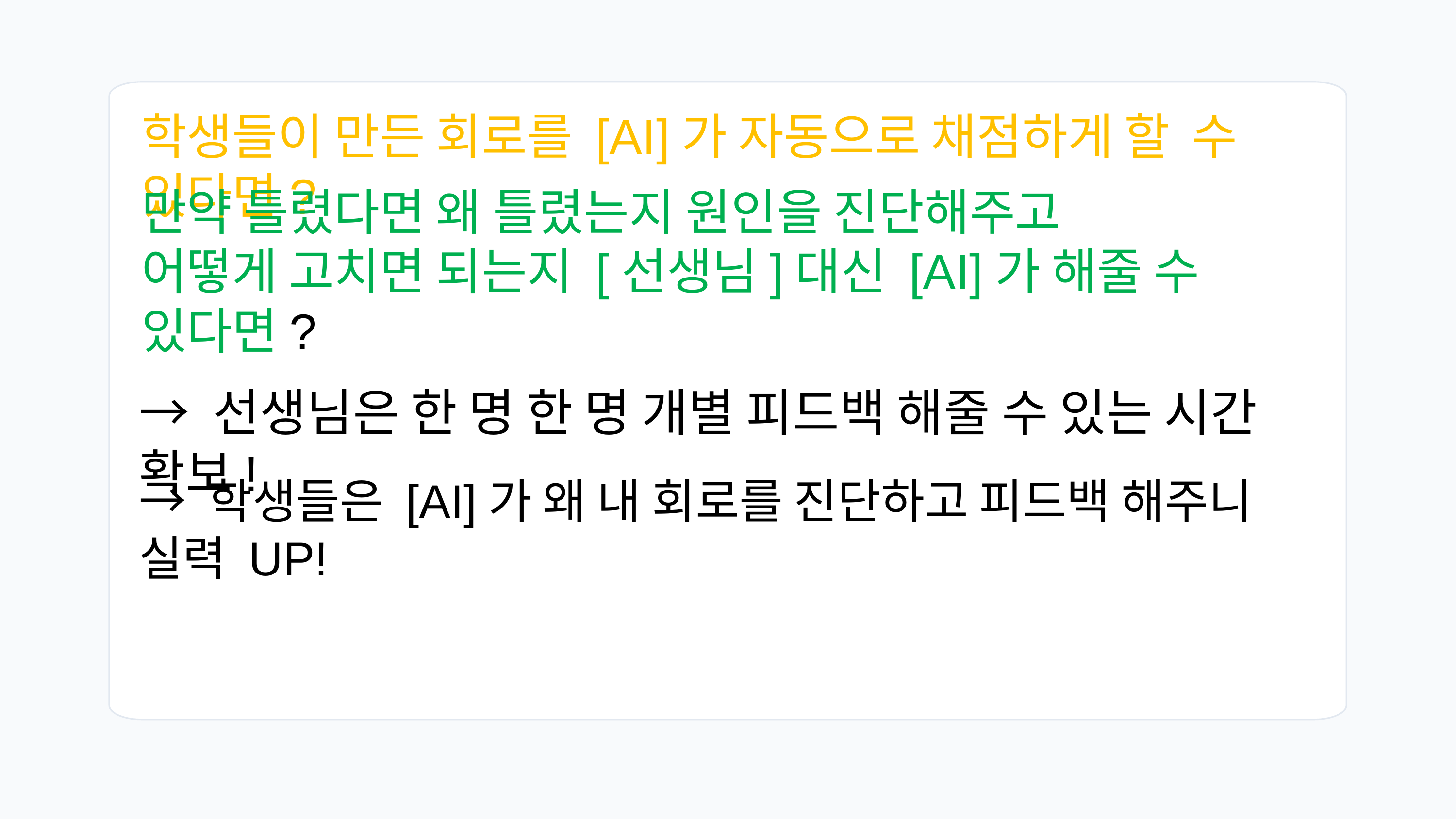

학생들이 만든 회로를 [AI]가 자동으로 채점하게 할  수 있다면?

만약 틀렸다면 왜 틀렸는지 원인을 진단해주고
어떻게 고치면 되는지 [선생님]대신 [AI]가 해줄 수 있다면?

→ 선생님은 한 명 한 명 개별 피드백 해줄 수 있는 시간 확보!

→ 학생들은 [AI]가 왜 내 회로를 진단하고 피드백 해주니 실력 UP!